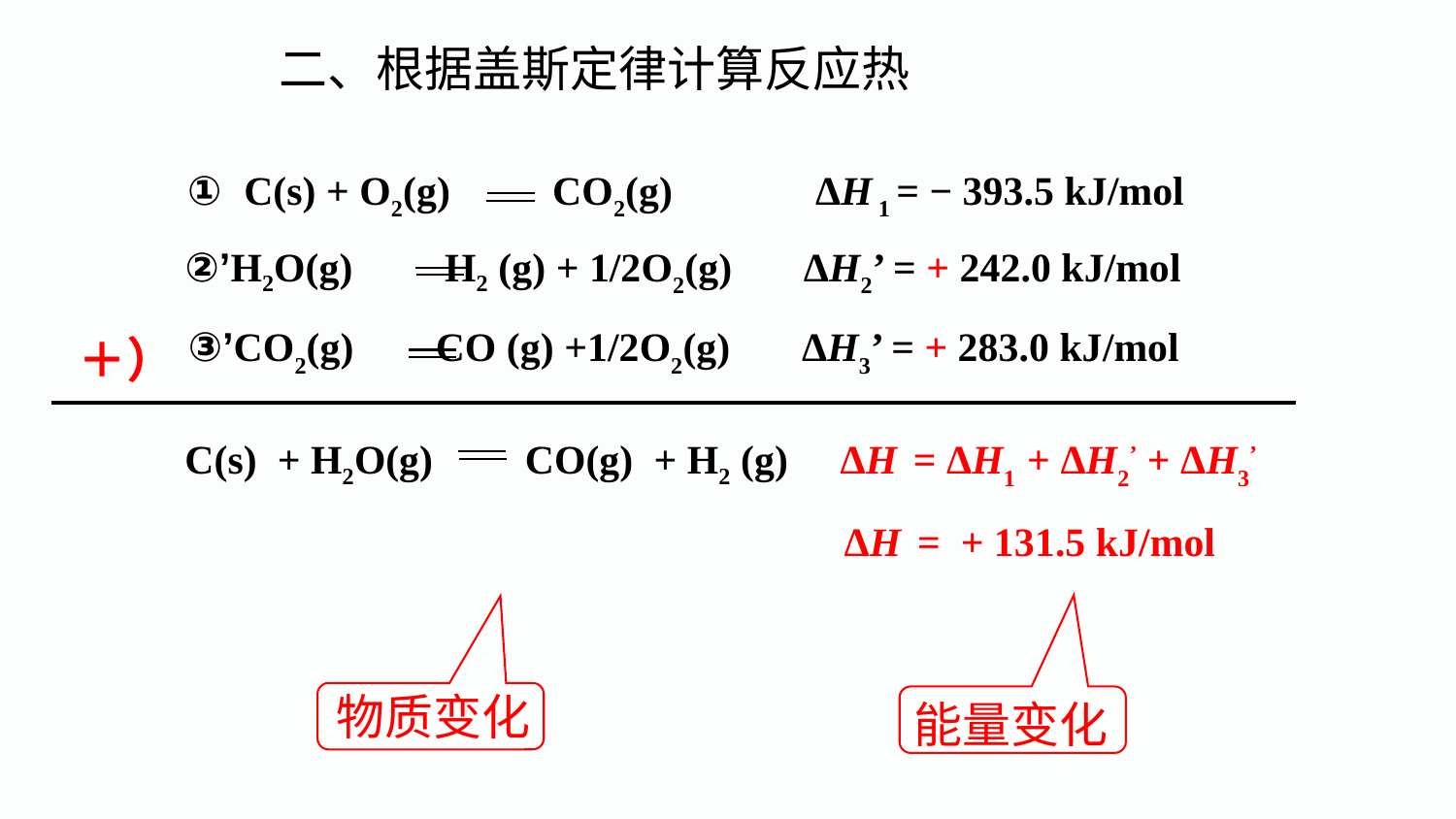

二、根据盖斯定律计算反应热
 ①  C(s) + O2(g)          CO2(g)              ΔH 1 = − 393.5 kJ/mol
②’H2O(g)         H2 (g) + 1/2O2(g)       ΔH2’ = + 242.0 kJ/mol
③’CO2(g)        CO (g) +1/2O2(g)       ΔH3’ = + 283.0 kJ/mol
＋）
C(s)  + H2O(g)         CO(g)  + H2 (g)
ΔH  = ΔH1  + ΔH2’ + ΔH3’
ΔH  =  + 131.5 kJ/mol
物质变化

能量变化